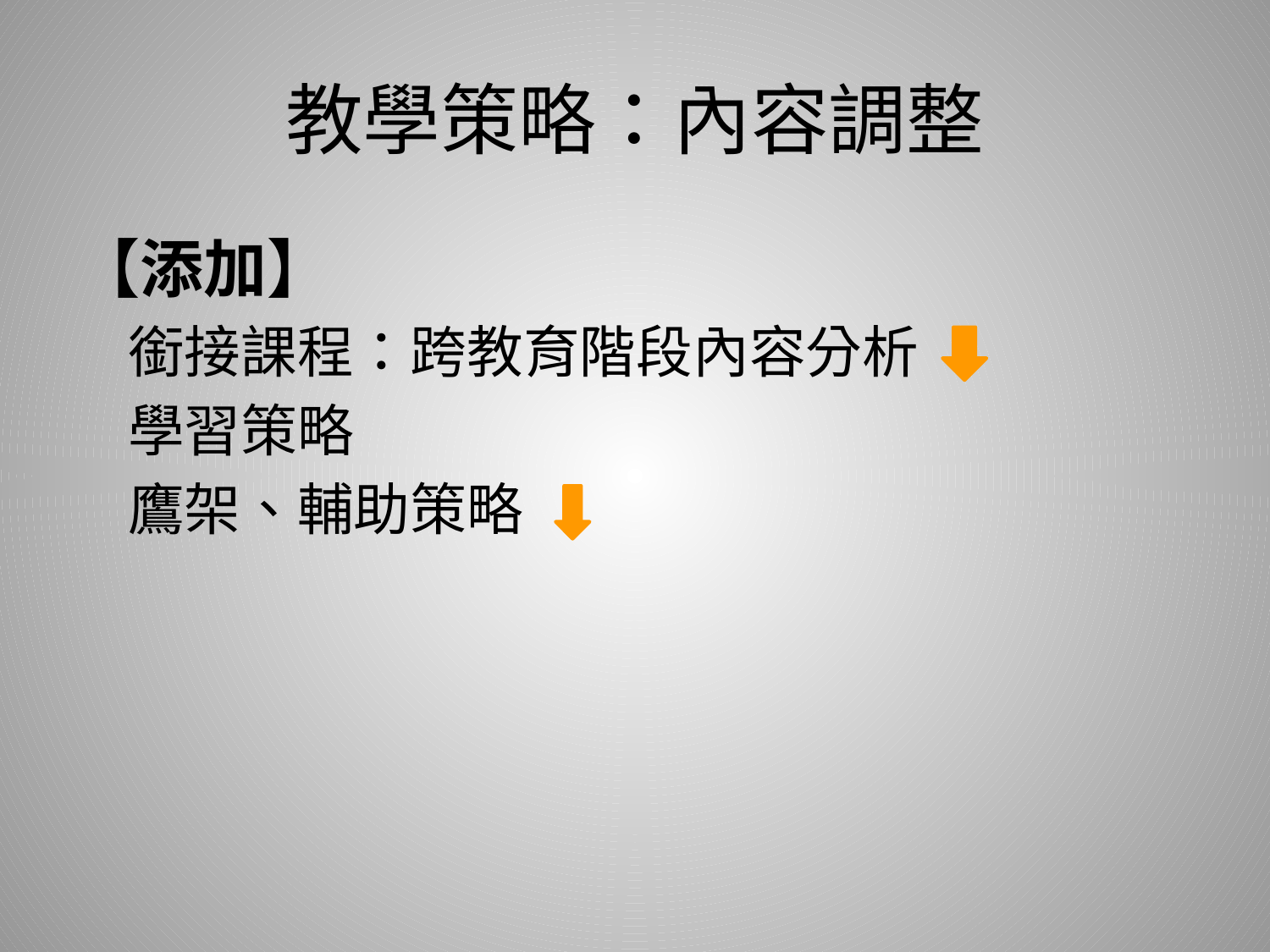

# 教學策略：內容調整
【添加】
   銜接課程：跨教育階段內容分析
   學習策略
   鷹架、輔助策略